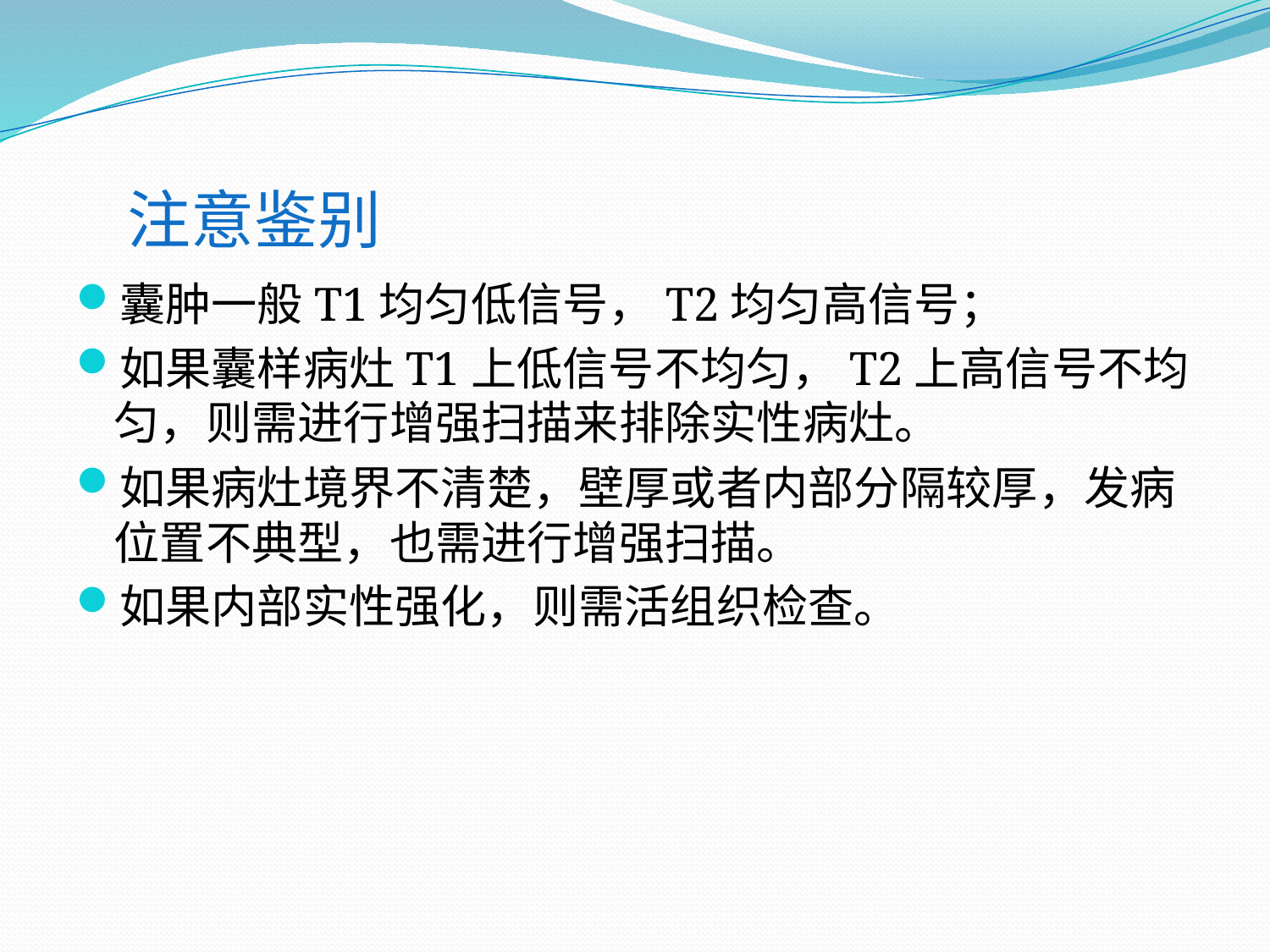

#
注意鉴别
囊肿一般T1均匀低信号，T2均匀高信号；
如果囊样病灶T1上低信号不均匀，T2上高信号不均匀，则需进行增强扫描来排除实性病灶。
如果病灶境界不清楚，壁厚或者内部分隔较厚，发病位置不典型，也需进行增强扫描。
如果内部实性强化，则需活组织检查。